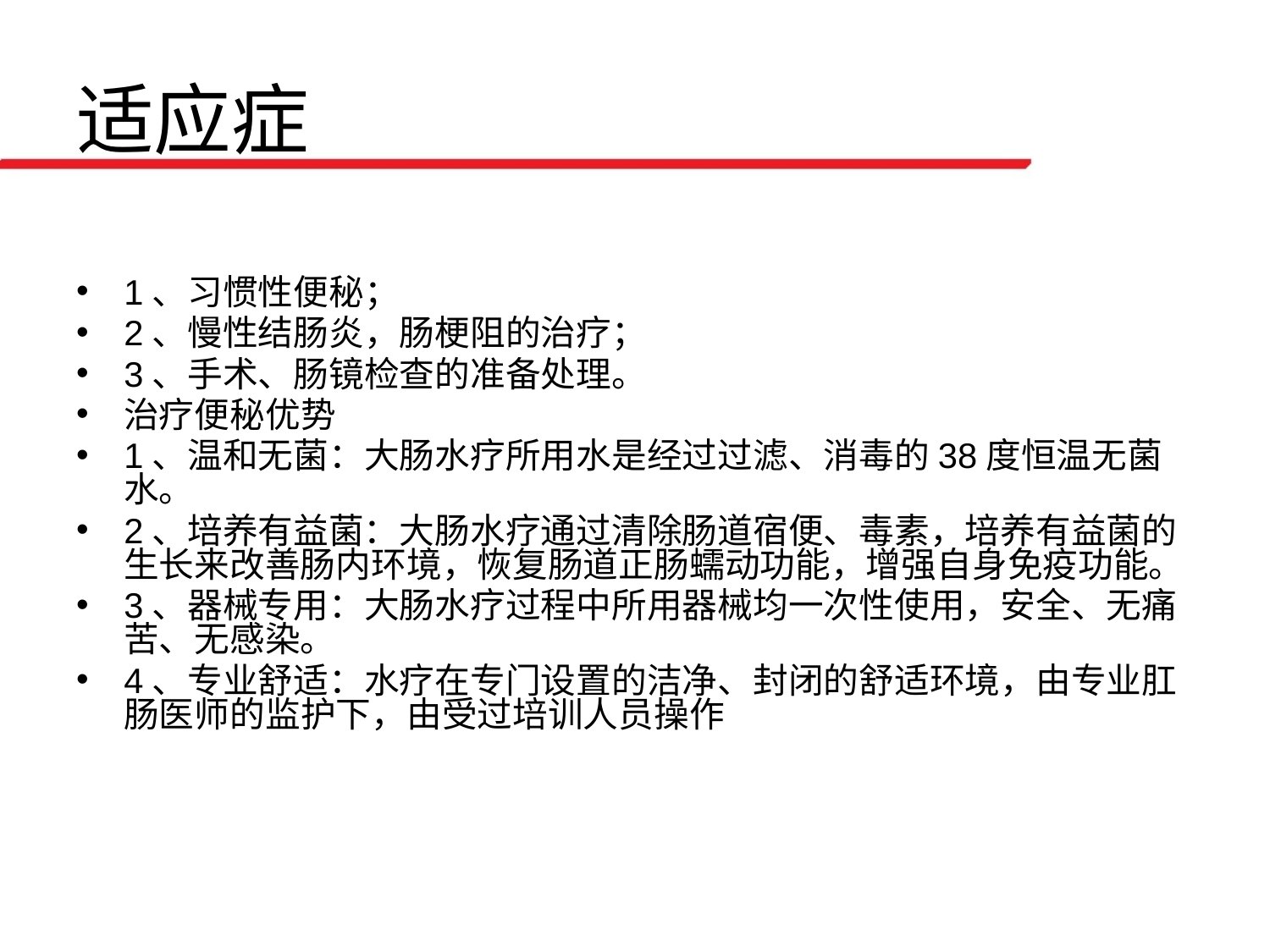

# 适应症

1、习惯性便秘；
2、慢性结肠炎，肠梗阻的治疗；
3、手术、肠镜检查的准备处理。
治疗便秘优势
1、温和无菌：大肠水疗所用水是经过过滤、消毒的38度恒温无菌水。
2、培养有益菌：大肠水疗通过清除肠道宿便、毒素，培养有益菌的生长来改善肠内环境，恢复肠道正肠蠕动功能，增强自身免疫功能。
3、器械专用：大肠水疗过程中所用器械均一次性使用，安全、无痛苦、无感染。
4、专业舒适：水疗在专门设置的洁净、封闭的舒适环境，由专业肛肠医师的监护下，由受过培训人员操作